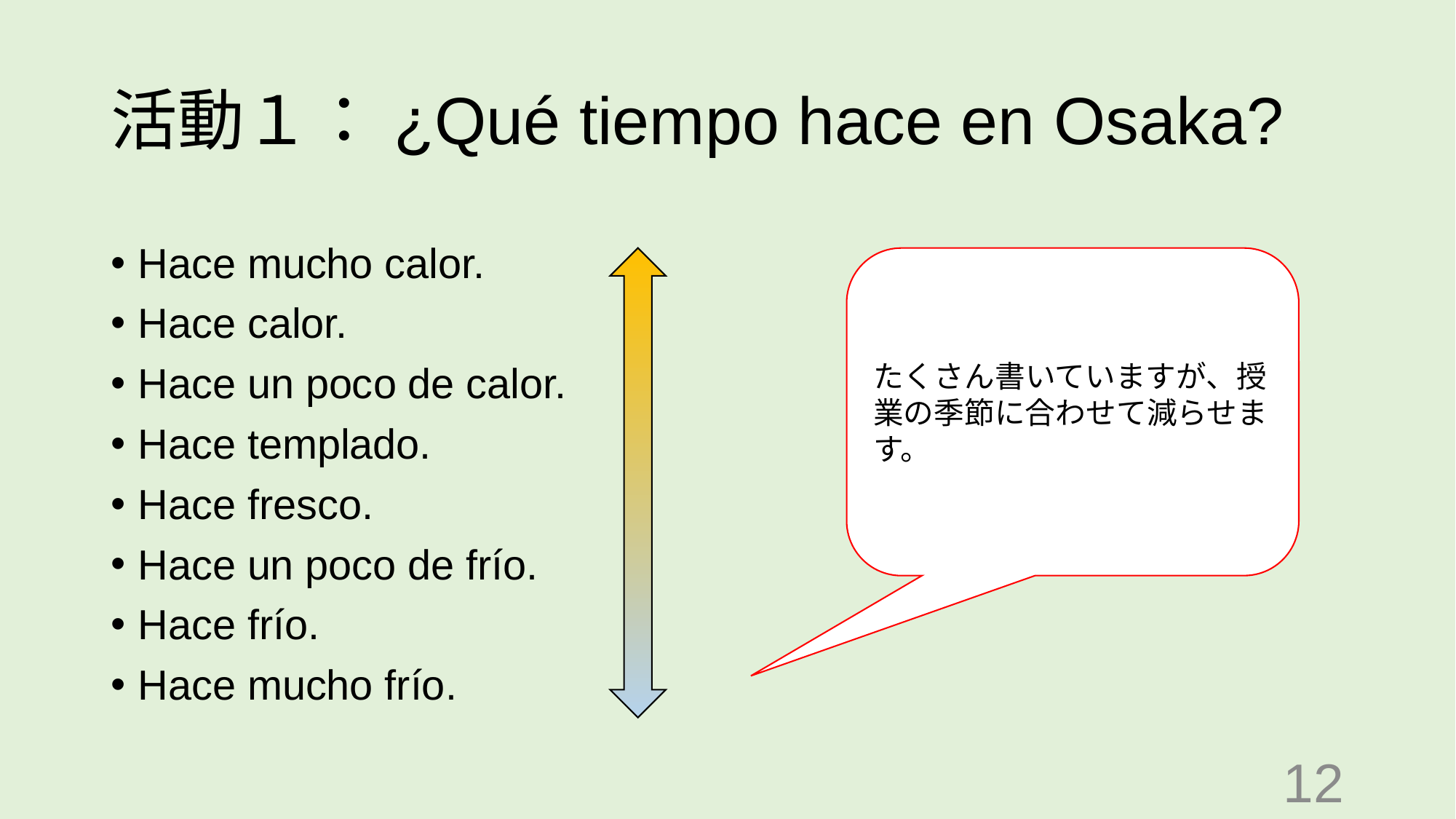

# 活動１：¿Qué tiempo hace en Osaka?

Hace mucho calor.
Hace calor.
Hace un poco de calor.
Hace templado.
Hace fresco.
Hace un poco de frío.
Hace frío.
Hace mucho frío.

たくさん書いていますが、授業の季節に合わせて減らせます。
12